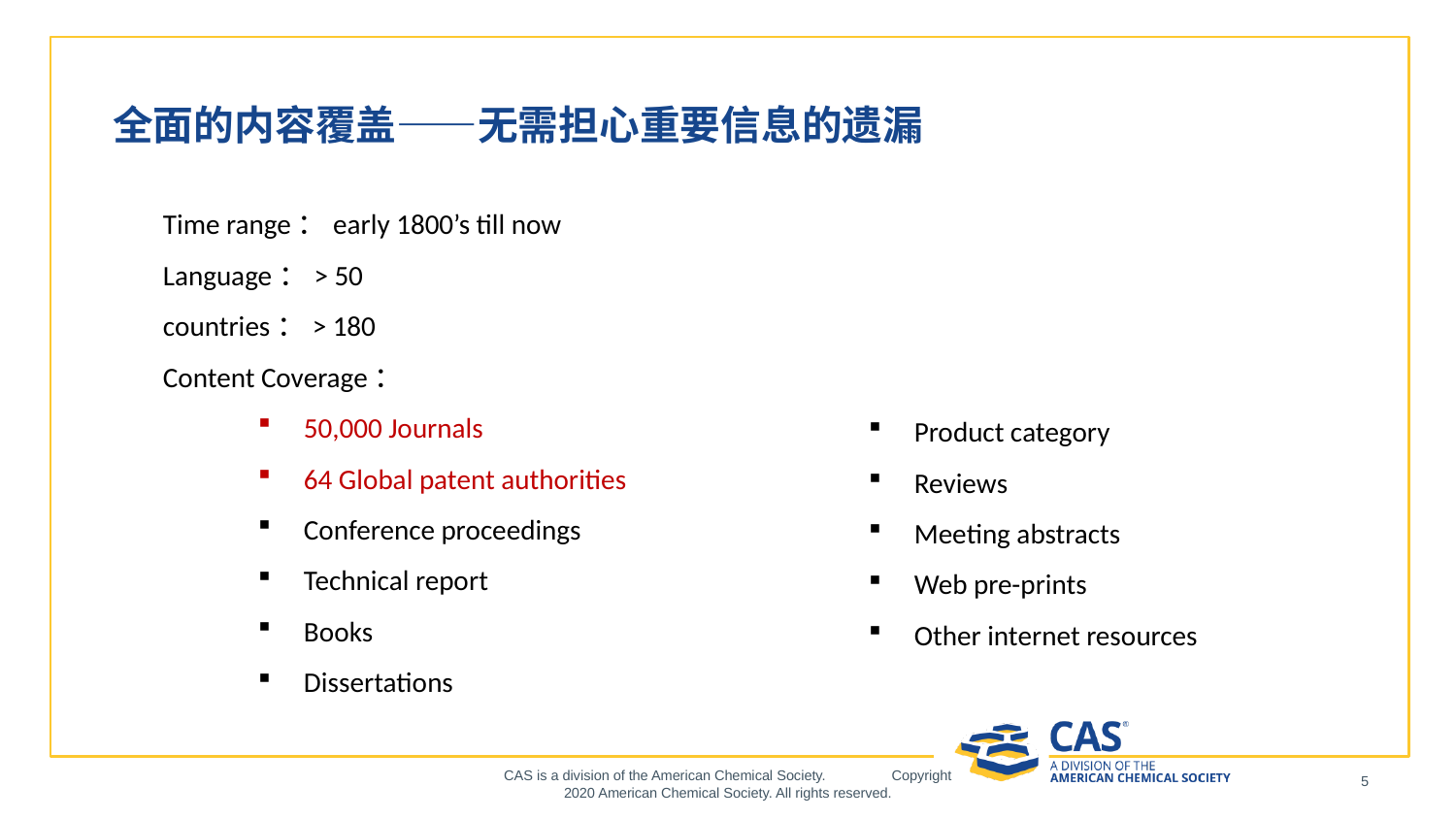

# 全面的内容覆盖——无需担心重要信息的遗漏
        Time range：early 1800’s till now
        Language：> 50
        countries：> 180
        Content Coverage：
50,000 Journals
64 Global patent authorities
Conference proceedings
Technical report
Books
Dissertations

Product category
Reviews
Meeting abstracts
Web pre-prints
Other internet resources
5
CAS is a division of the American Chemical Society.                 Copyright 2020 American Chemical Society. All rights reserved.